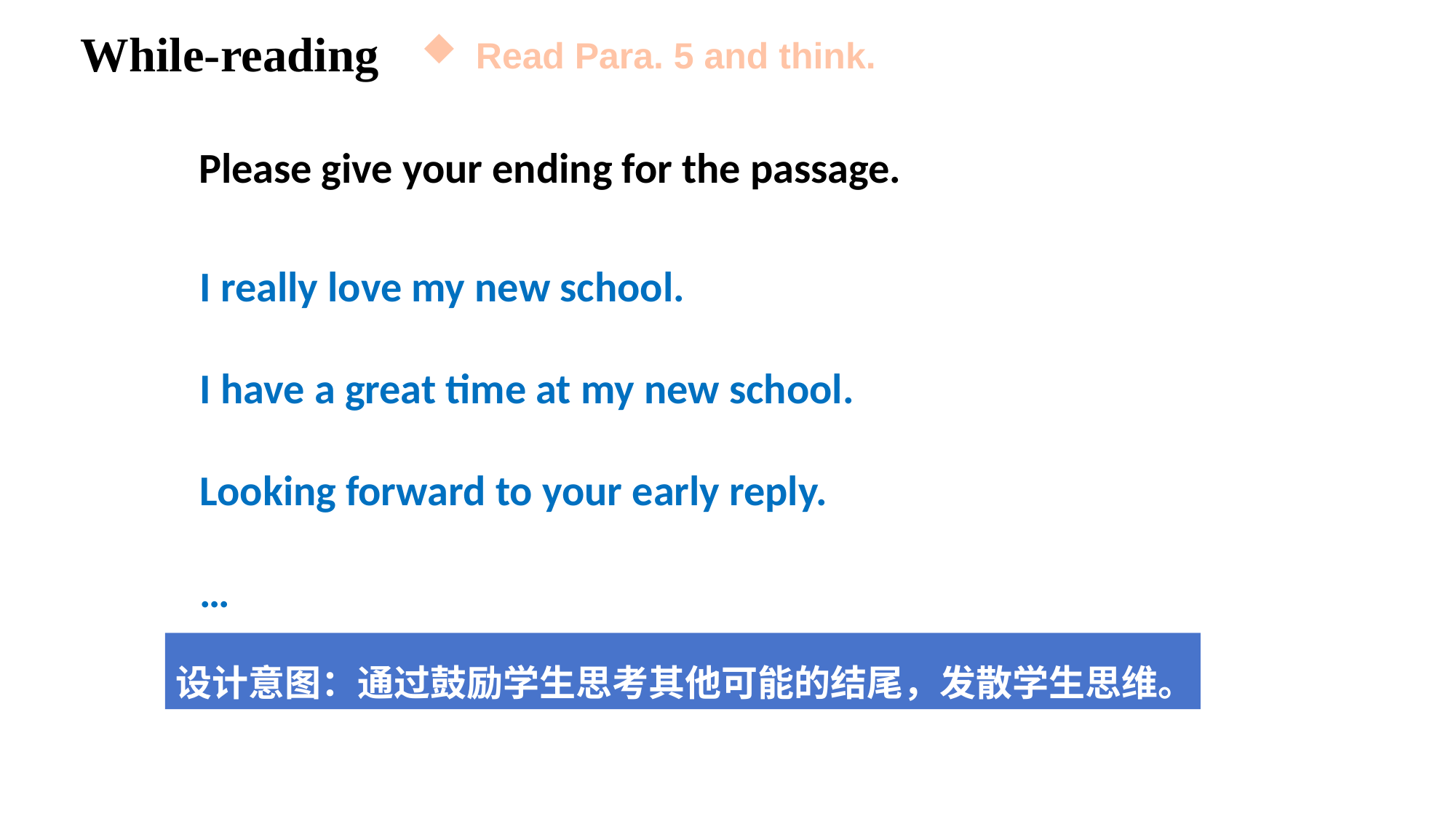

While-reading
Read Para. 5 and think.
Please give your ending for the passage.
I really love my new school.

I have a great time at my new school.

Looking forward to your early reply.

…
设计意图：通过鼓励学生思考其他可能的结尾，发散学生思维。